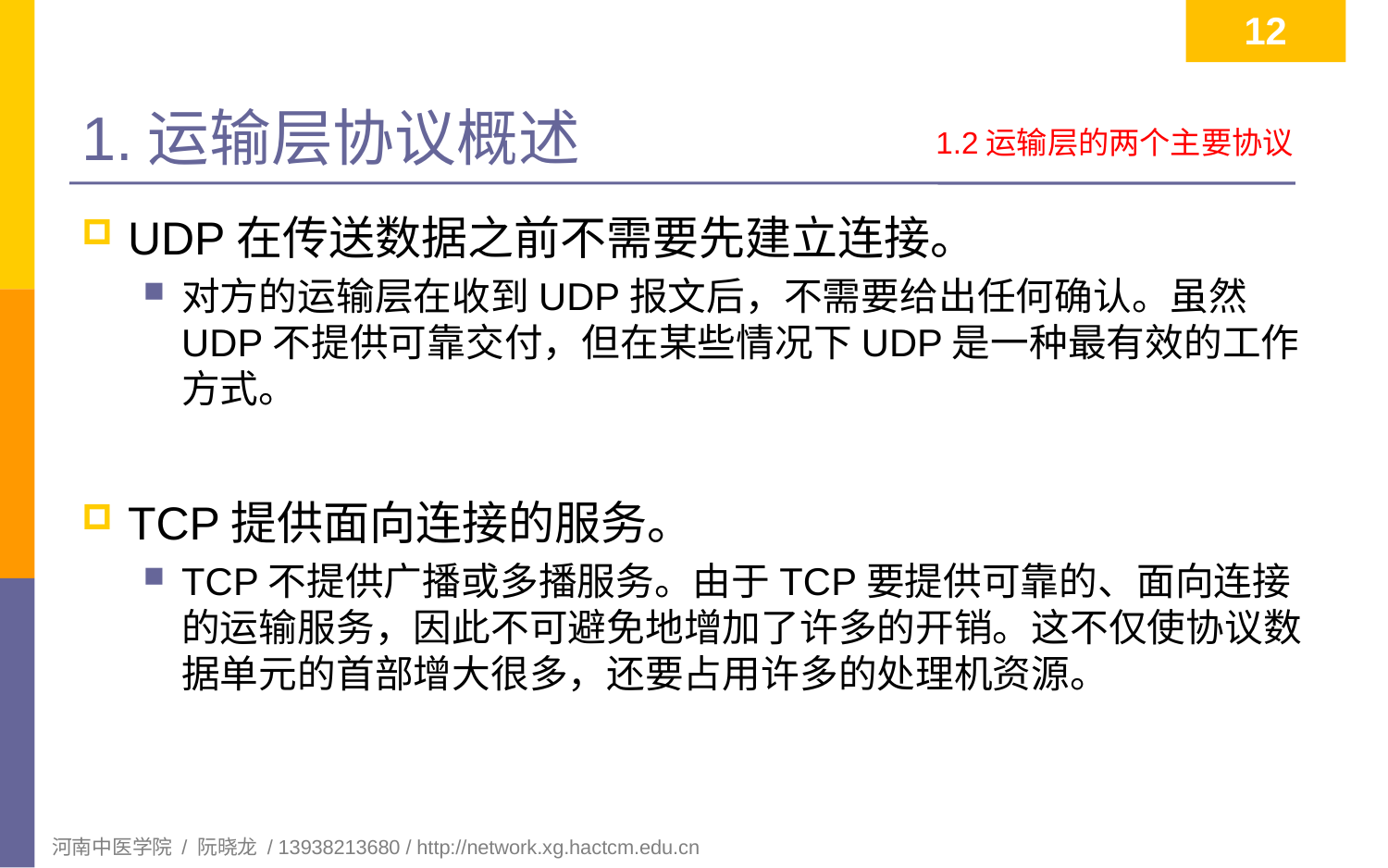

12
# 1.运输层协议概述
1.2运输层的两个主要协议
UDP在传送数据之前不需要先建立连接。
对方的运输层在收到UDP报文后，不需要给出任何确认。虽然UDP不提供可靠交付，但在某些情况下UDP是一种最有效的工作方式。

TCP提供面向连接的服务。
TCP不提供广播或多播服务。由于TCP要提供可靠的、面向连接的运输服务，因此不可避免地增加了许多的开销。这不仅使协议数据单元的首部增大很多，还要占用许多的处理机资源。